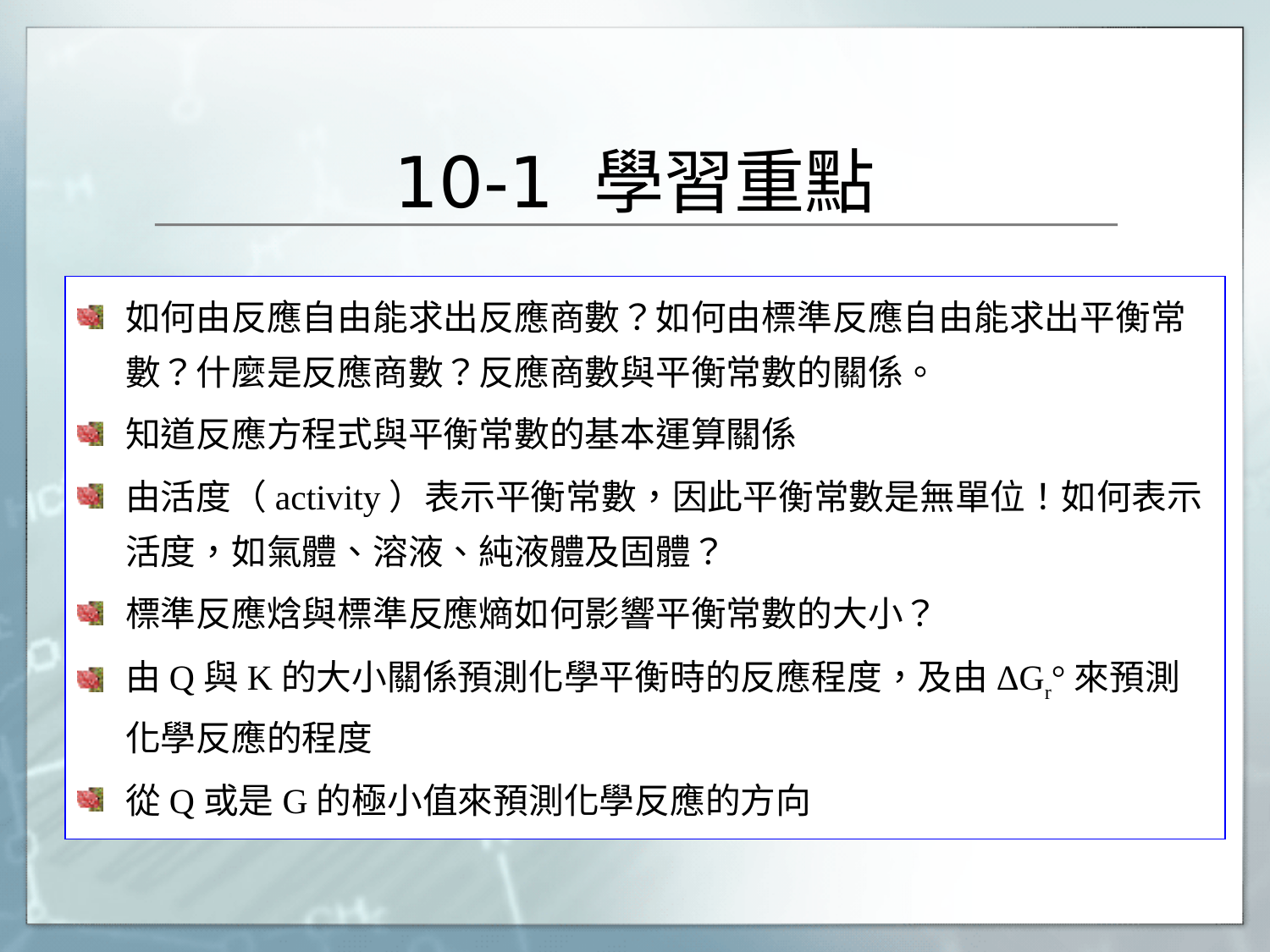

# 10-1 學習重點
如何由反應自由能求出反應商數？如何由標準反應自由能求出平衡常數？什麼是反應商數？反應商數與平衡常數的關係。
知道反應方程式與平衡常數的基本運算關係
由活度（activity）表示平衡常數，因此平衡常數是無單位！如何表示活度，如氣體、溶液、純液體及固體？
標準反應焓與標準反應熵如何影響平衡常數的大小？
由Q與K的大小關係預測化學平衡時的反應程度，及由ΔGr°來預測化學反應的程度
從Q或是G的極小值來預測化學反應的方向